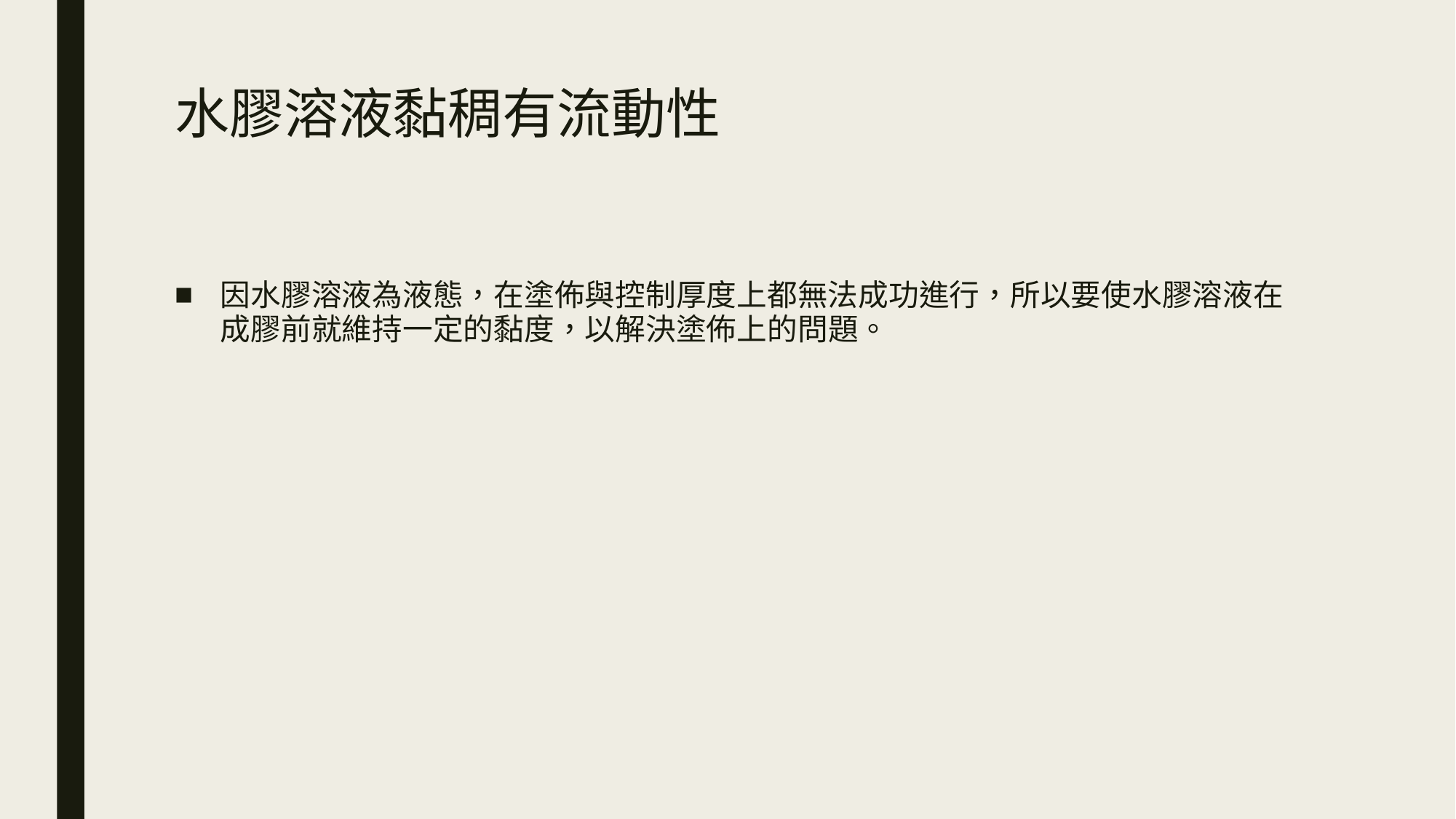

# 水膠溶液黏稠有流動性
因水膠溶液為液態，在塗佈與控制厚度上都無法成功進行，所以要使水膠溶液在成膠前就維持一定的黏度，以解決塗佈上的問題。